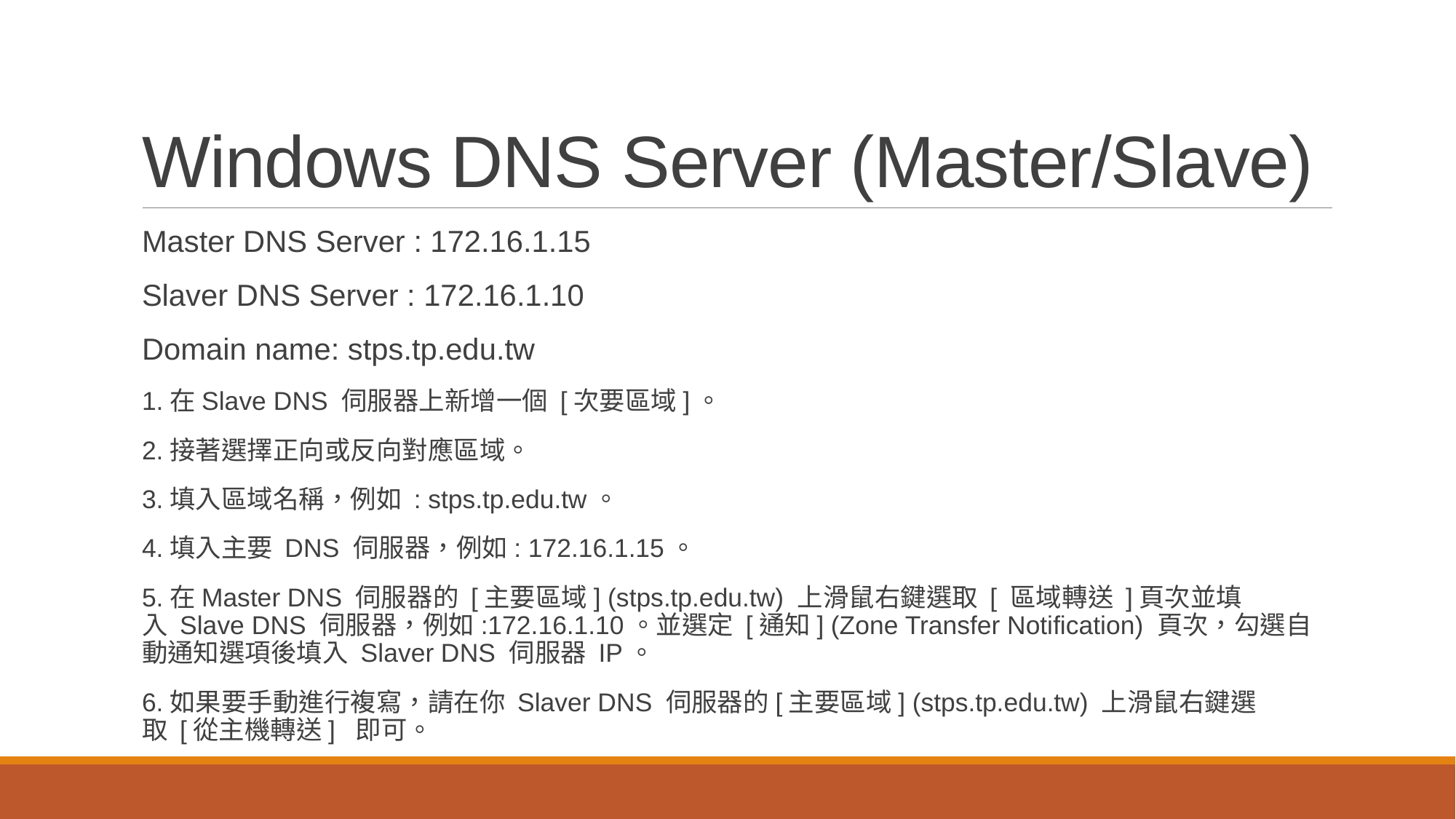

# Windows DNS Server (Master/Slave)
Master DNS Server : 172.16.1.15
Slaver DNS Server : 172.16.1.10
Domain name: stps.tp.edu.tw
1.在Slave DNS 伺服器上新增一個 [次要區域]。
2.接著選擇正向或反向對應區域。
3.填入區域名稱，例如 : stps.tp.edu.tw。
4.填入主要 DNS 伺服器，例如: 172.16.1.15。
5.在Master DNS 伺服器的 [主要區域] (stps.tp.edu.tw) 上滑鼠右鍵選取 [ 區域轉送 ]頁次並填入 Slave DNS 伺服器，例如:172.16.1.10。並選定 [通知] (Zone Transfer Notification) 頁次，勾選自動通知選項後填入 Slaver DNS 伺服器 IP。
6.如果要手動進行複寫，請在你 Slaver DNS 伺服器的[主要區域] (stps.tp.edu.tw) 上滑鼠右鍵選取 [從主機轉送]  即可。